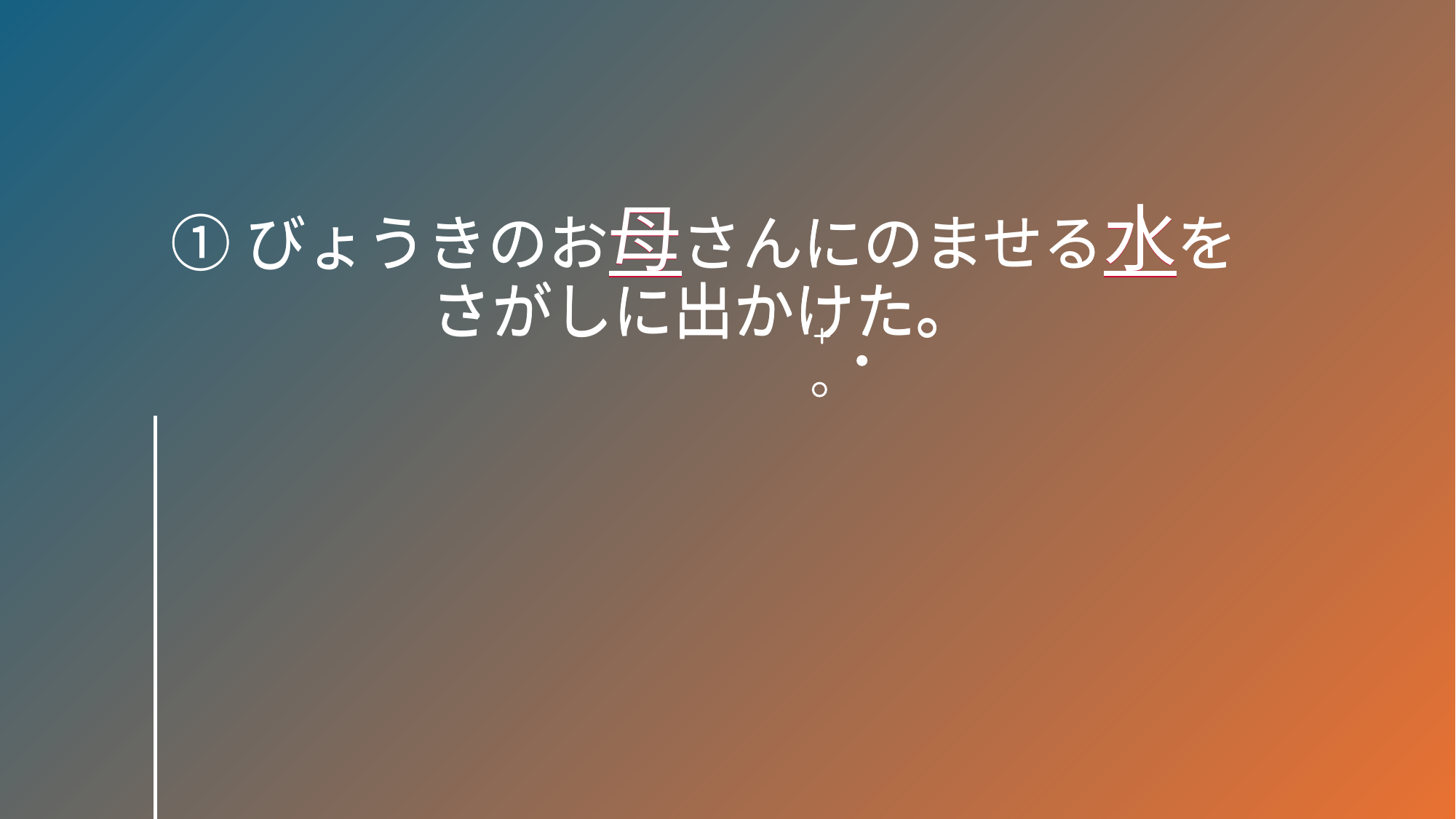

①びょうきのお母さんにのませる水を
さがしに出かけた。
①びょうきのお母さんにのませる水を
さがしに出かけた。